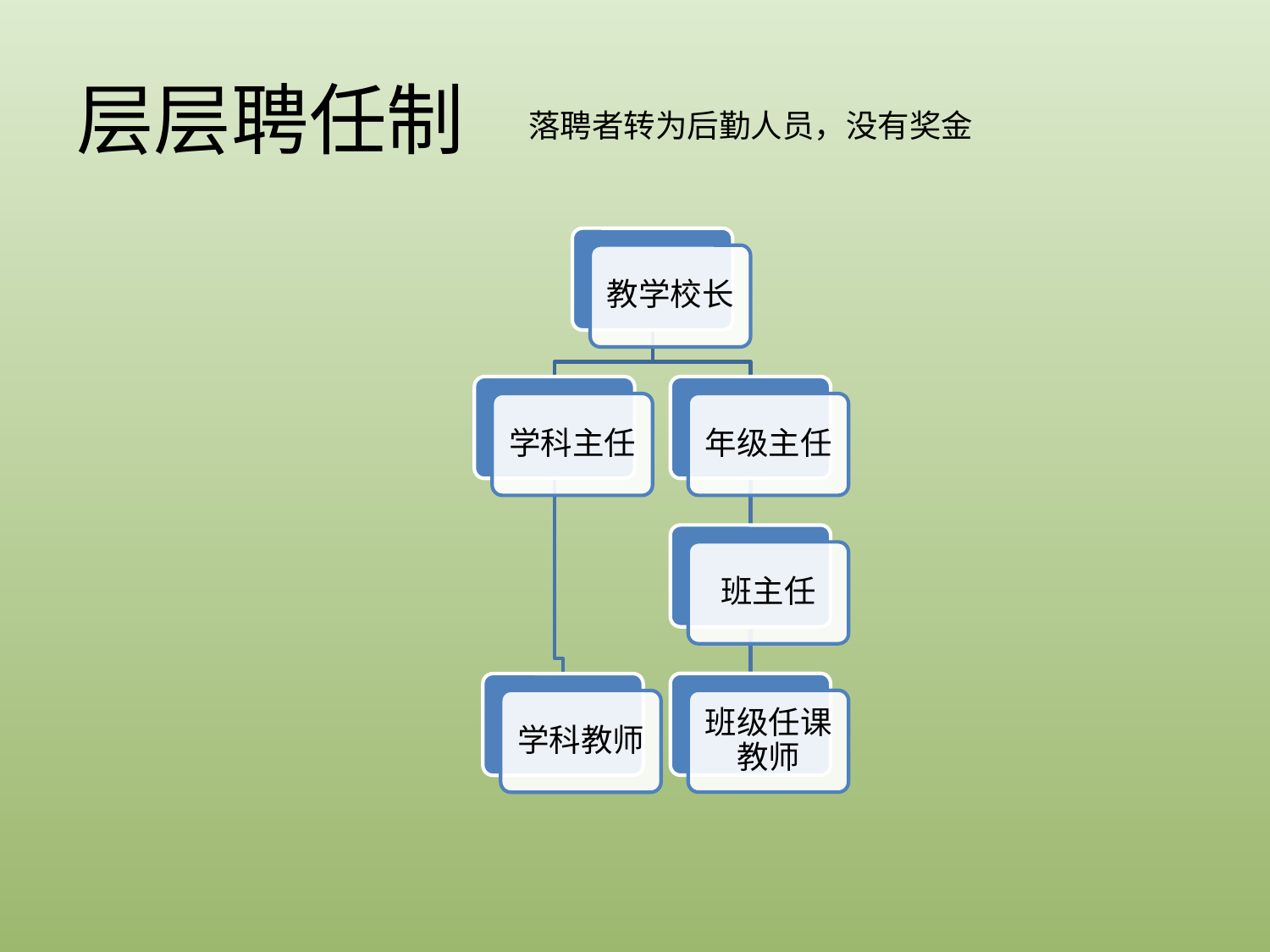

# 层层聘任制
落聘者转为后勤人员，没有奖金
教学校长
学科主任
学科教师
年级主任
班主任
班级任课教师